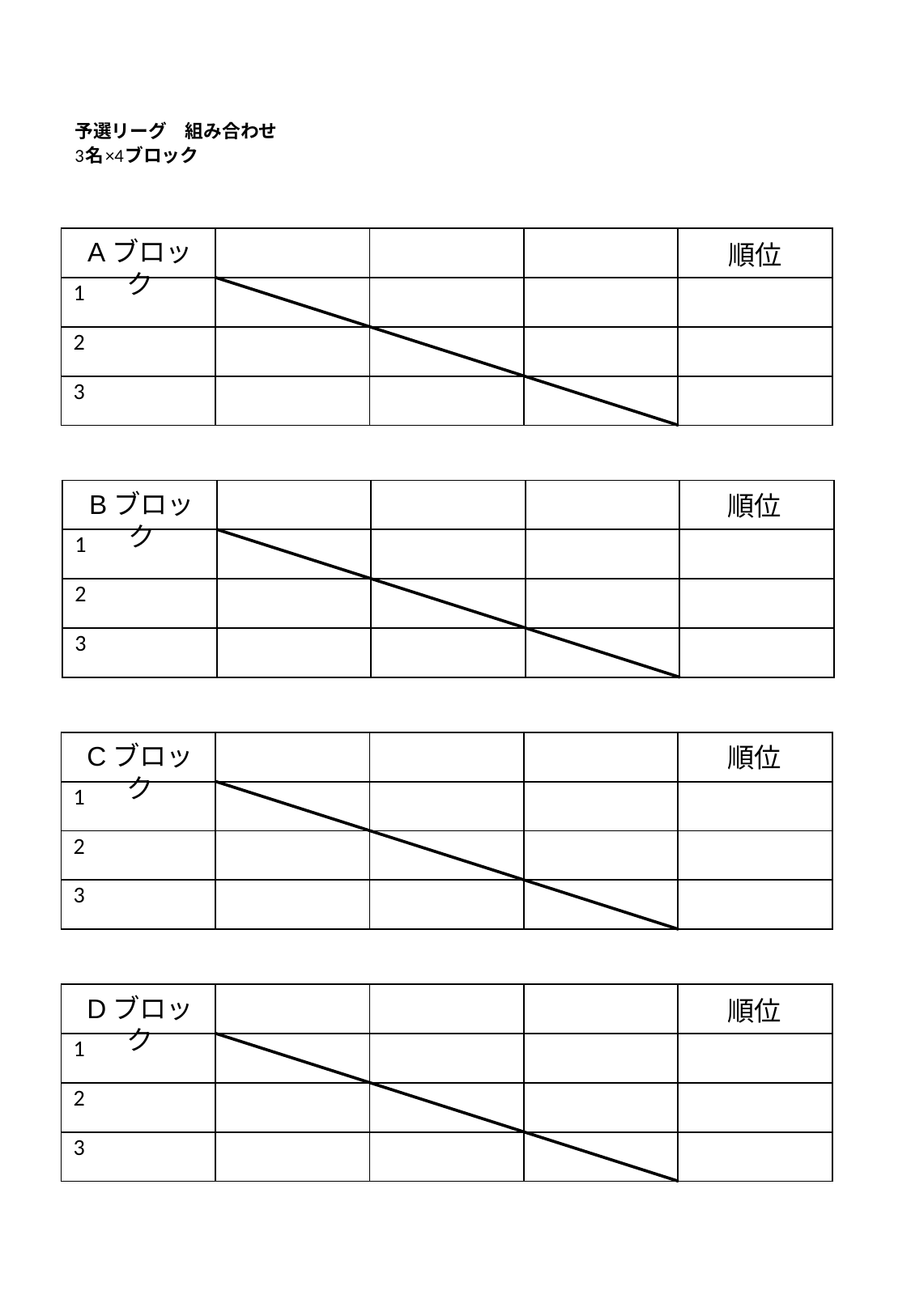

# 予選リーグ　組み合わせ 3名×4ブロック
|  |  |  |  |  |
| --- | --- | --- | --- | --- |
| 1 |  |  |  |  |
| 2 |  |  |  |  |
| 3 |  |  |  |  |
Aブロック
順位
|  |  |  |  |  |
| --- | --- | --- | --- | --- |
| 1 |  |  |  |  |
| 2 |  |  |  |  |
| 3 |  |  |  |  |
Bブロック
順位
|  |  |  |  |  |
| --- | --- | --- | --- | --- |
| 1 |  |  |  |  |
| 2 |  |  |  |  |
| 3 |  |  |  |  |
Cブロック
順位
|  |  |  |  |  |
| --- | --- | --- | --- | --- |
| 1 |  |  |  |  |
| 2 |  |  |  |  |
| 3 |  |  |  |  |
Dブロック
順位